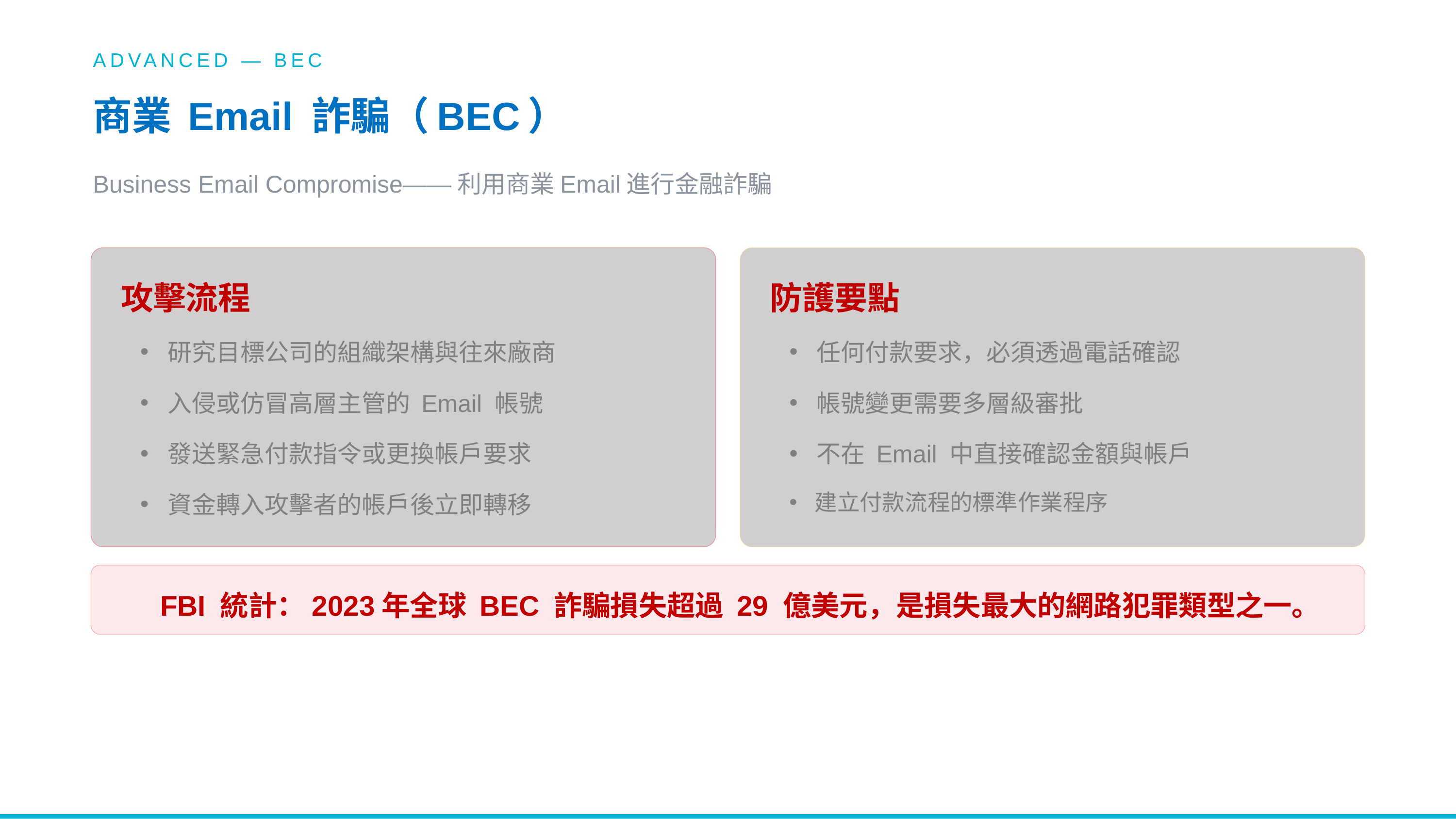

ADVANCED — BEC
商業 Email 詐騙（BEC）
Business Email Compromise——利用商業Email進行金融詐騙

攻擊流程
防護要點
研究目標公司的組織架構與往來廠商
任何付款要求，必須透過電話確認
入侵或仿冒高層主管的 Email 帳號
帳號變更需要多層級審批
發送緊急付款指令或更換帳戶要求
不在 Email 中直接確認金額與帳戶
資金轉入攻擊者的帳戶後立即轉移
建立付款流程的標準作業程序

FBI 統計：2023年全球 BEC 詐騙損失超過 29 億美元，是損失最大的網路犯罪類型之一。